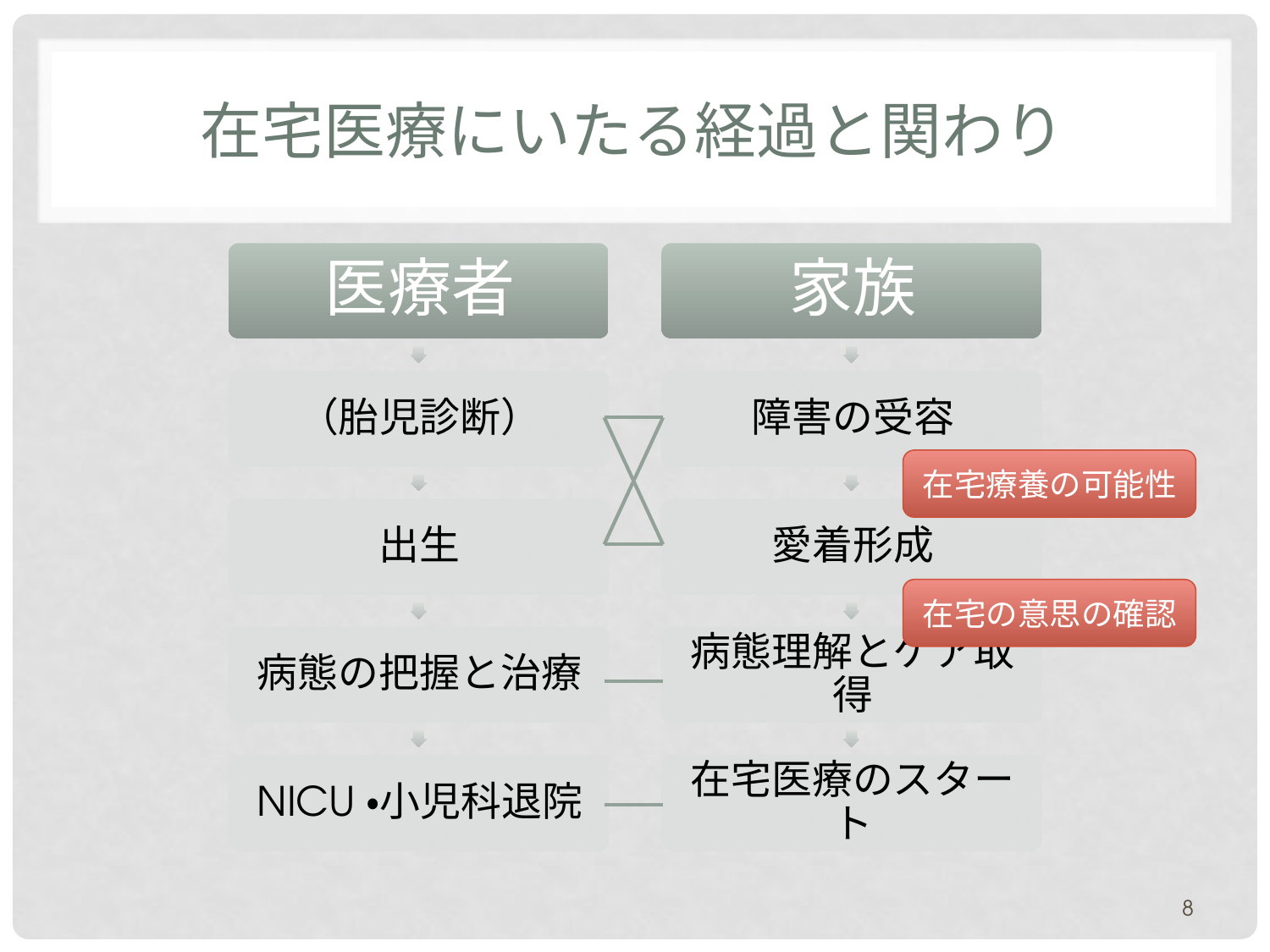

# 在宅医療にいたる経過と関わり
医療者
（胎児診断）
出生
病態の把握と治療
NICU・小児科退院
家族
障害の受容
愛着形成
病態理解とケア取得
在宅医療のスタート
在宅療養の可能性
在宅の意思の確認
8